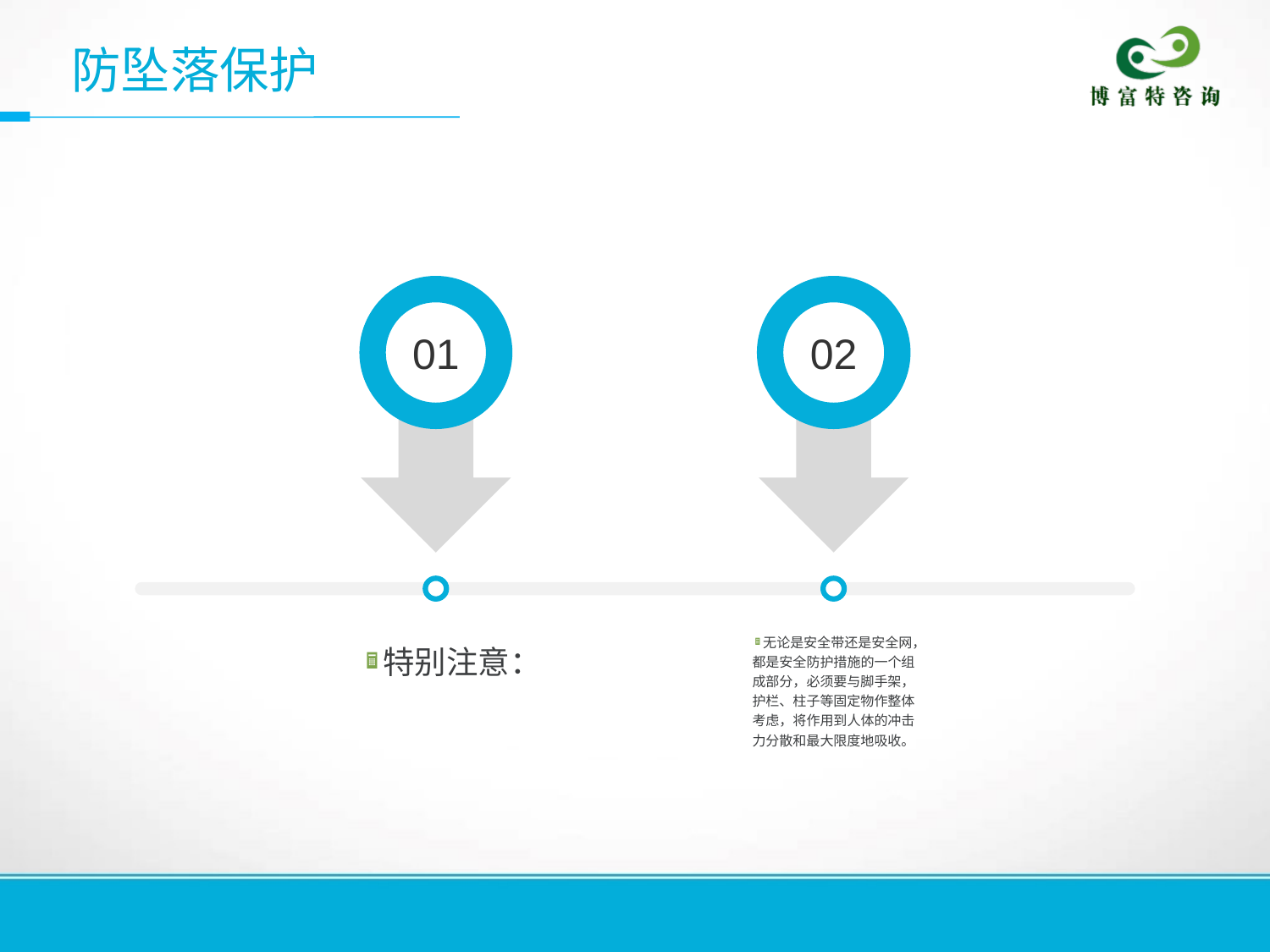

防坠落保护
01
02

特别注意：

无论是安全带还是安全网，都是安全防护措施的一个组成部分，必须要与脚手架，护栏、柱子等固定物作整体考虑，将作用到人体的冲击力分散和最大限度地吸收。